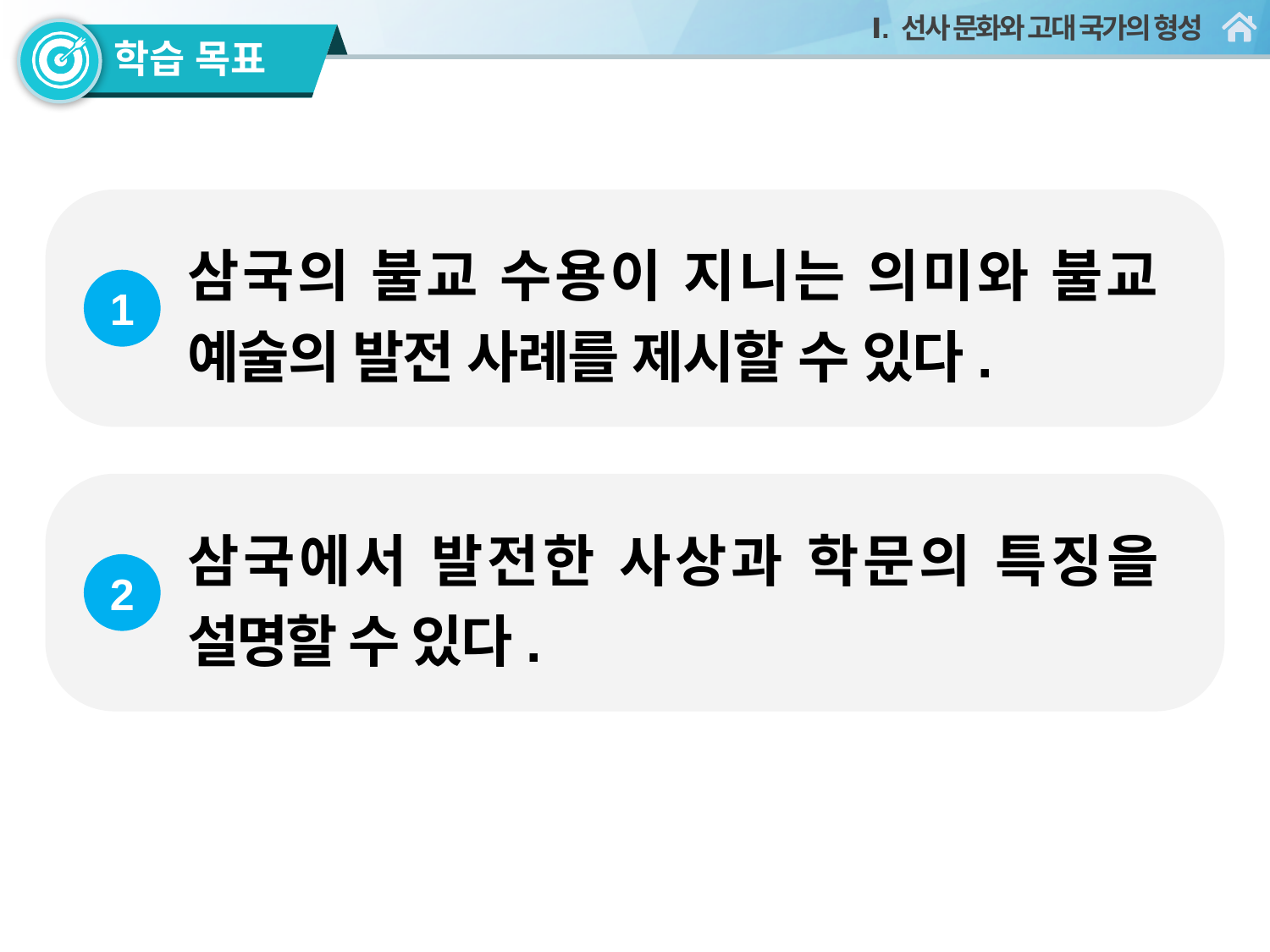

삼국의 불교 수용이 지니는 의미와 불교 예술의 발전 사례를 제시할 수 있다.
1

삼국에서 발전한 사상과 학문의 특징을 설명할 수 있다.
2